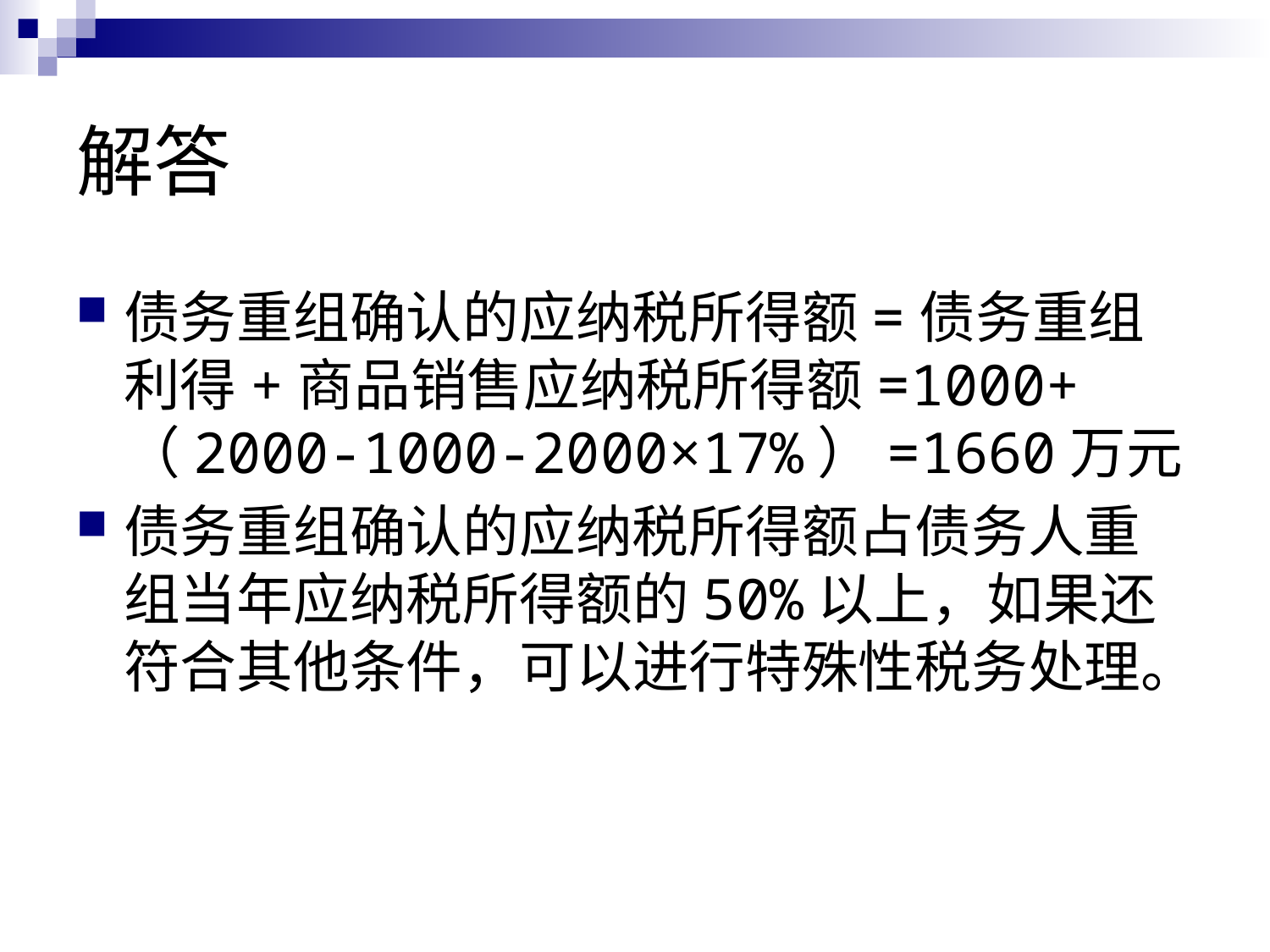

# 解答
债务重组确认的应纳税所得额=债务重组利得+商品销售应纳税所得额=1000+（2000-1000-2000×17%）=1660万元
债务重组确认的应纳税所得额占债务人重组当年应纳税所得额的50%以上，如果还符合其他条件，可以进行特殊性税务处理。